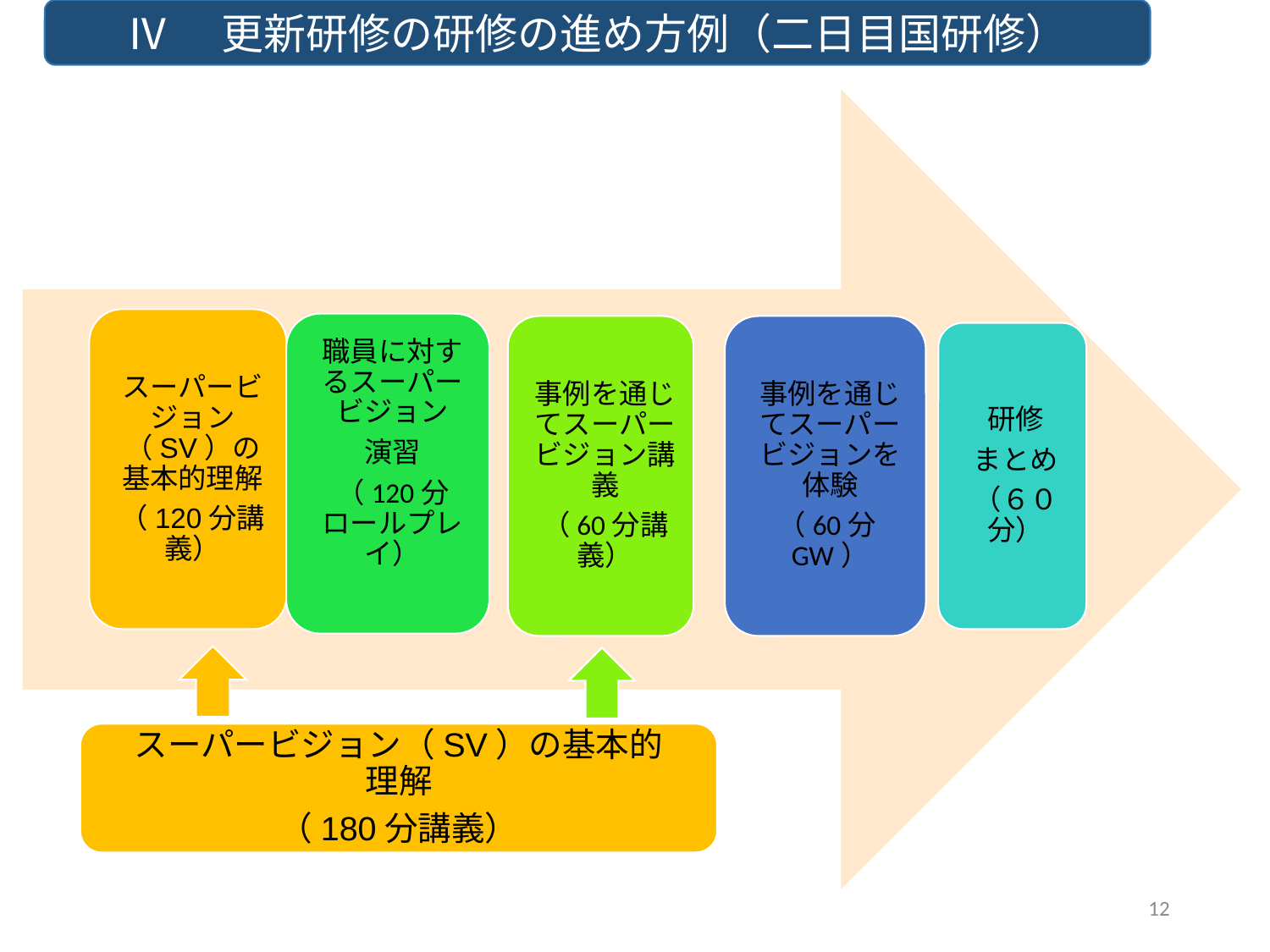

Ⅳ　更新研修の研修の進め方例（二日目国研修）
スーパービジョン（SV）の基本的理解
（120分講義）
事例を通じてスーパービジョン講義
（60分講義）
職員に対するスーパービジョン
演習
（120分ロールプレイ）

研修
まとめ
（６０分）
事例を通じてスーパービジョンを体験
（60分GW）

スーパービジョン（SV）の基本的理解
（180分講義）
12